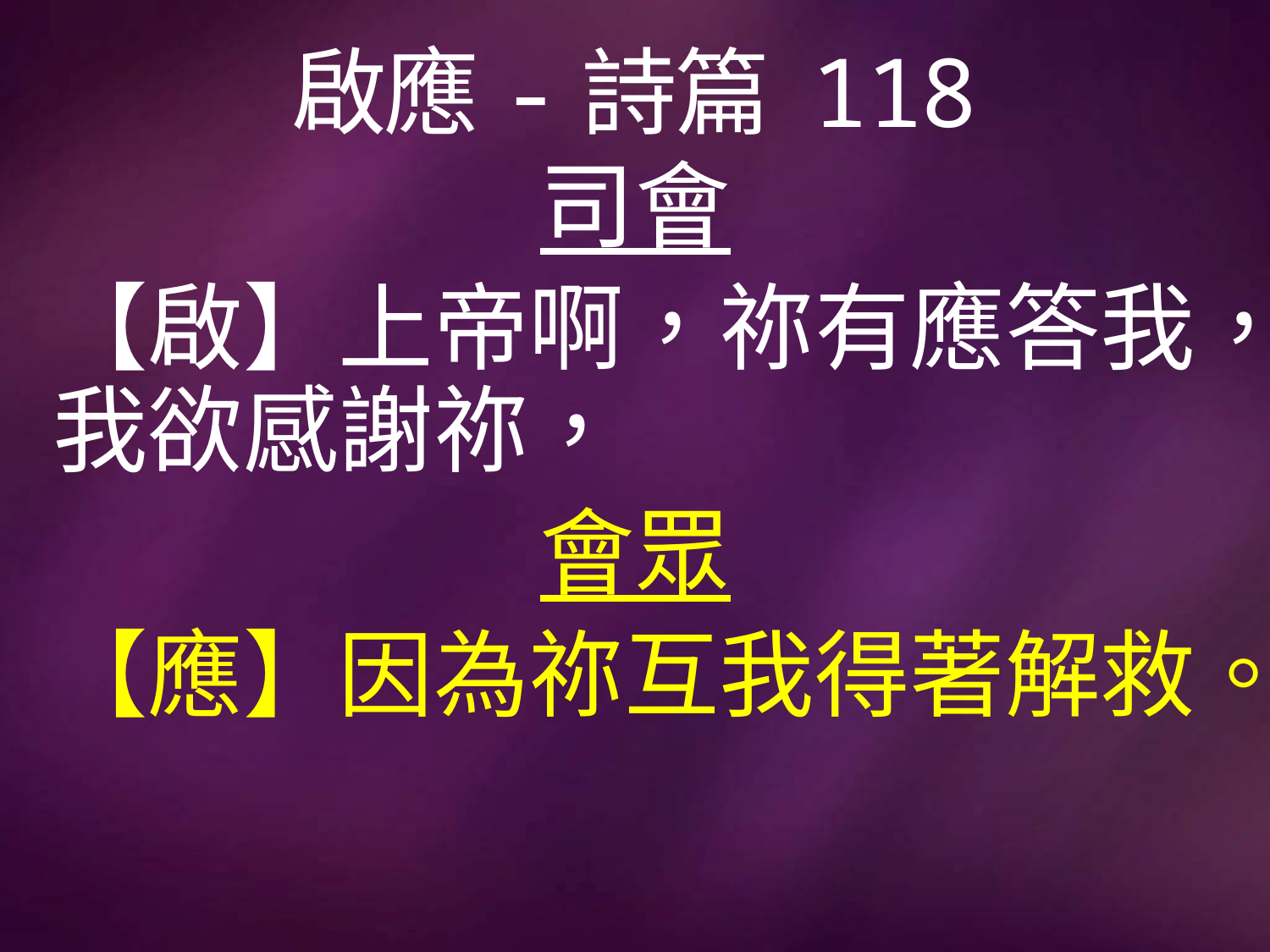

# 啟應-詩篇 118
司會
【啟】上帝啊，祢有應答我，我欲感謝祢，
會眾
【應】因為祢互我得著解救。